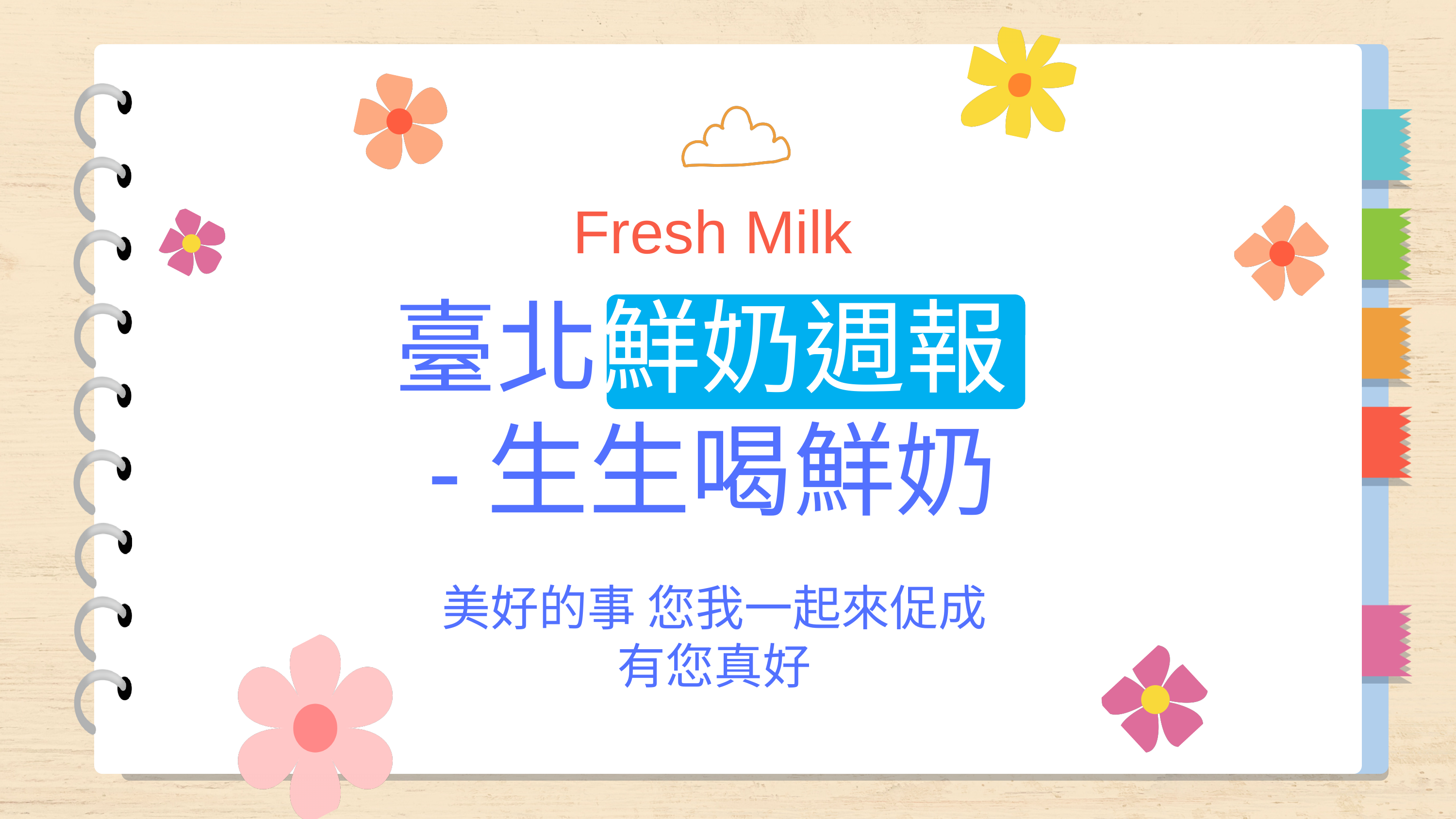

Fresh Milk
臺北鮮奶週報
-生生喝鮮奶
美好的事 您我一起來促成
有您真好